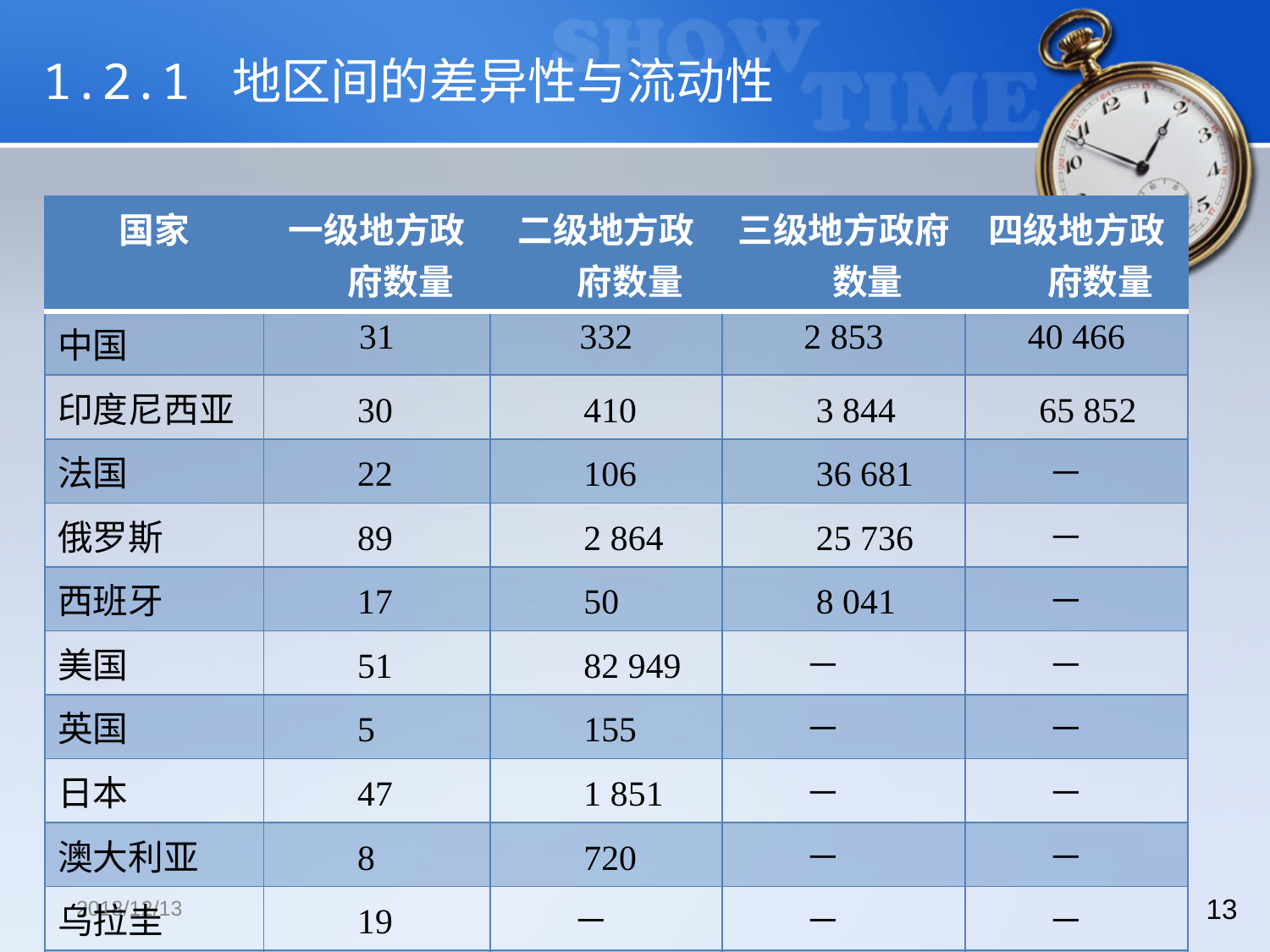

# 1.2.1 地区间的差异性与流动性
| 国家 | 一级地方政府数量 | 二级地方政府数量 | 三级地方政府数量 | 四级地方政府数量 |
| --- | --- | --- | --- | --- |
| 中国 | 31 | 332 | 2 853 | 40 466 |
| 印度尼西亚 | 30 | 410 | 3 844 | 65 852 |
| 法国 | 22 | 106 | 36 681 | － |
| 俄罗斯 | 89 | 2 864 | 25 736 | － |
| 西班牙 | 17 | 50 | 8 041 | － |
| 美国 | 51 | 82 949 | － | － |
| 英国 | 5 | 155 | － | － |
| 日本 | 47 | 1 851 | － | － |
| 澳大利亚 | 8 | 720 | － | － |
| 乌拉圭 | 19 | － | － | － |
| 纳米比亚 | 13 | － | － | － |
2018/12/13
13